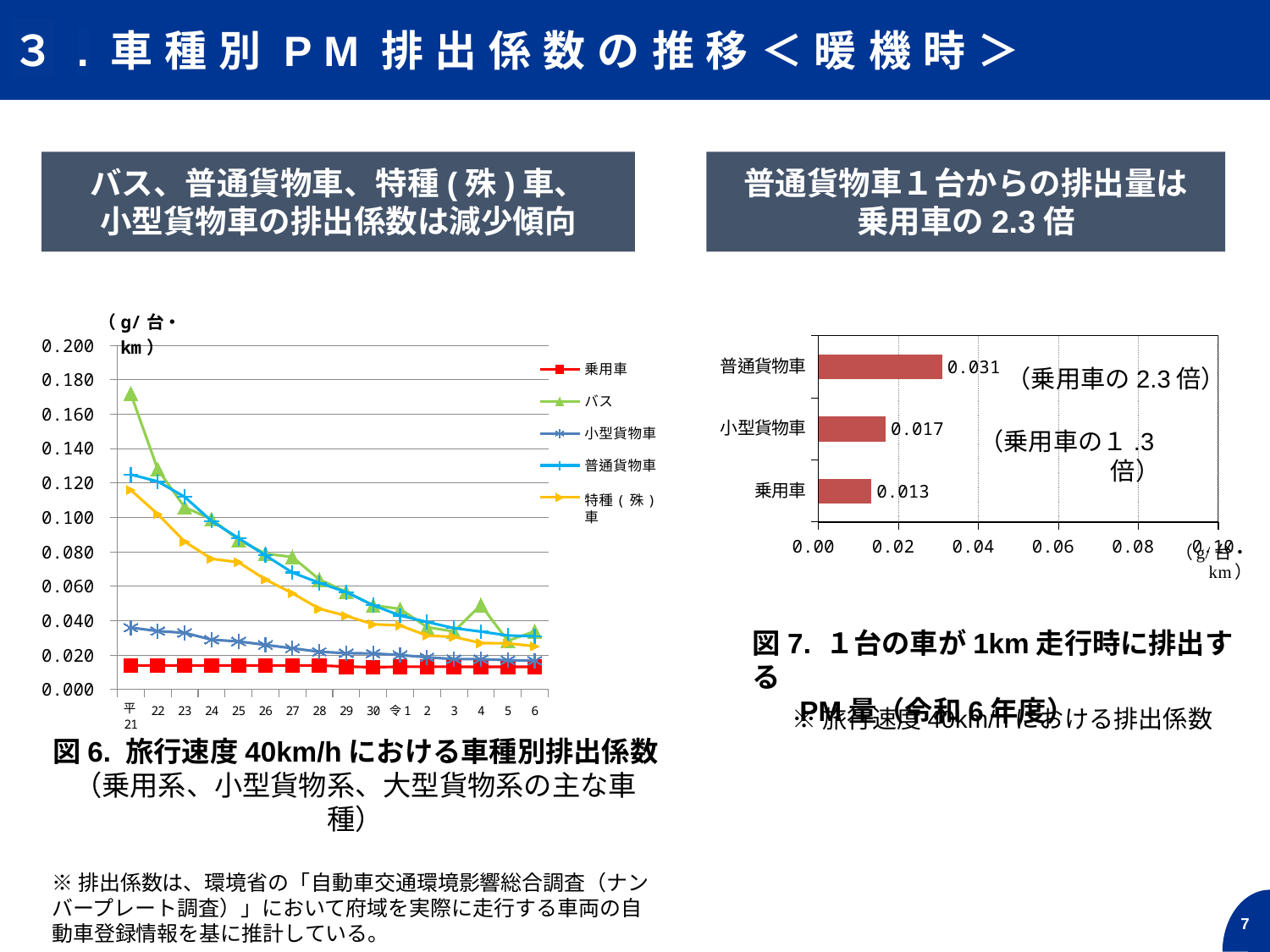

３.車種別PM排出係数の推移＜暖機時＞
バス、普通貨物車、特種(殊)車、
小型貨物車の排出係数は減少傾向
普通貨物車１台からの排出量は
乗用車の2.3倍

### Chart

| Category | 乗用車 | バス | 小型貨物車 | 普通貨物車 | 特種(殊)車 |
|---|---|---|---|---|---|
| 平21 | 0.014 | 0.172 | 0.036 | 0.125 | 0.116 |
| 22 | 0.014 | 0.128 | 0.034 | 0.121 | 0.102 |
| 23 | 0.014 | 0.106 | 0.033 | 0.112 | 0.086 |
| 24 | 0.014 | 0.099 | 0.029 | 0.098 | 0.076 |
| 25 | 0.014 | 0.087 | 0.028 | 0.088 | 0.074 |
| 26 | 0.014 | 0.079 | 0.026 | 0.078 | 0.064 |
| 27 | 0.014 | 0.077 | 0.024 | 0.068 | 0.056 |
| 28 | 0.014 | 0.064 | 0.022 | 0.062 | 0.047 |
| 29 | 0.013401974868979377 | 0.05676616969601079 | 0.02117397785999725 | 0.056645664146782106 | 0.042844778663346295 |
| 30 | 0.013 | 0.049 | 0.021 | 0.049 | 0.038 |
| 令1 | 0.013323274775401807 | 0.04689060945242338 | 0.02006628808214535 | 0.04305396669791858 | 0.03725645727297715 |
| 2 | 0.0132993056565302 | 0.0362890992655388 | 0.0188103911660638 | 0.0392983742165751 | 0.0313587035022025 |
| 3 | 0.0132452366063416 | 0.0337759419666652 | 0.0177336895155903 | 0.0357057094962117 | 0.0306311681831515 |
| 4 | 0.013220663518479147 | 0.04917260427436197 | 0.01769719722029131 | 0.033726295511336386 | 0.027045834349036804 |
| 5 | 0.013247125529238271 | 0.028327435836001703 | 0.01712679665813462 | 0.031449034953191415 | 0.026859841851487924 |
| 6 | 0.013252697449923157 | 0.033894683147833574 | 0.016817097146043625 | 0.03097320089460224 | 0.025205338291558712 |

### Chart

| Category |  |
|---|---|
| 乗用車 | 0.013252697449923157 |
| 小型貨物車 | 0.016817097146043625 |
| 普通貨物車 | 0.03097320089460224 |
（乗用車の2.3倍）
（乗用車の１.3倍）
図7. １台の車が1km走行時に排出する
      PM量（令和6年度）
※旅行速度40km/hにおける排出係数
図6. 旅行速度40km/hにおける車種別排出係数
（乗用系、小型貨物系、大型貨物系の主な車種）

※排出係数は、環境省の「⾃動⾞交通環境影響総合調査（ナンバープレート調査）」において府域を実際に⾛⾏する⾞両の⾃動⾞登録情報を基に推計している。